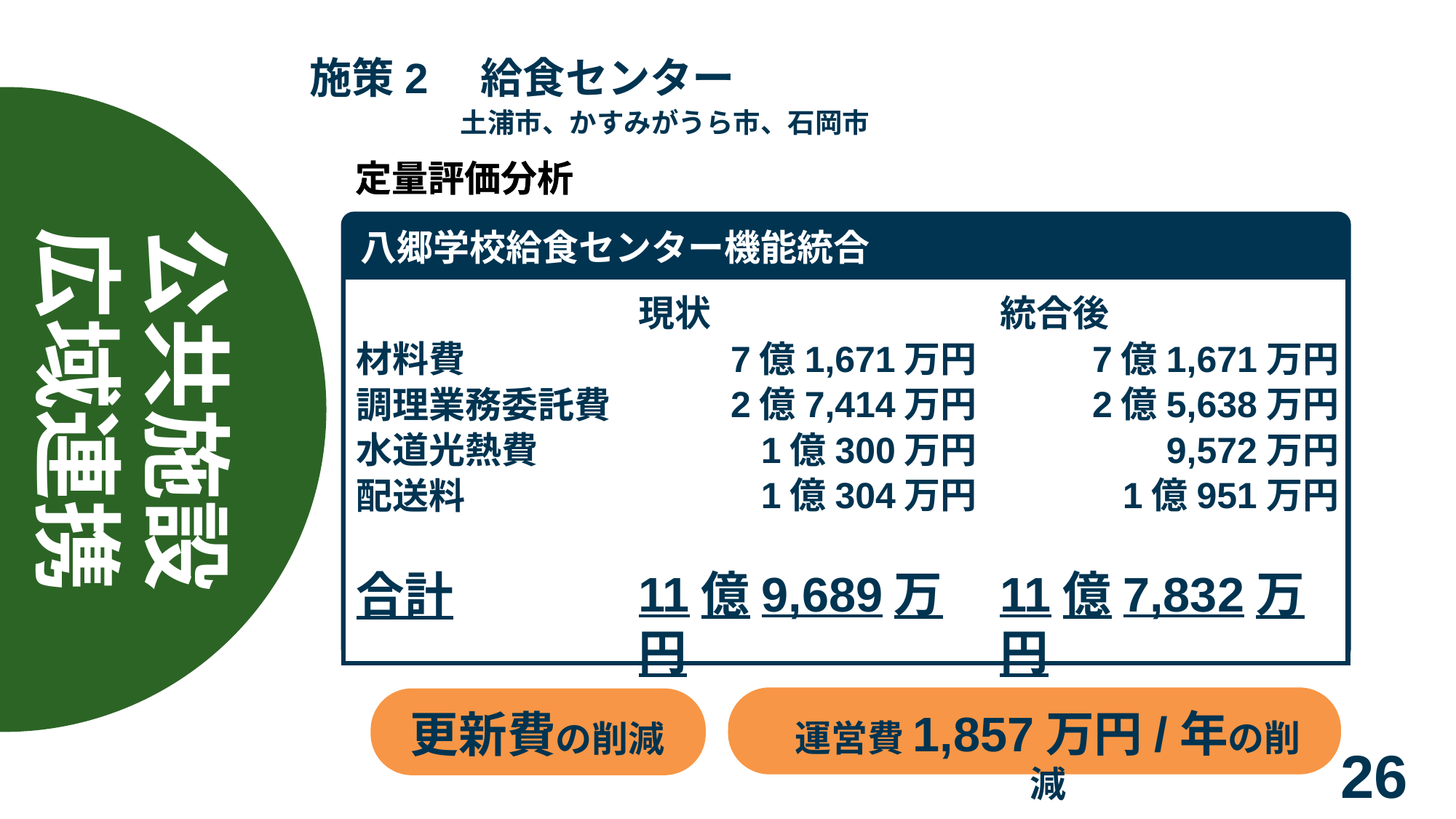

施策2　給食センター

土浦市、かすみがうら市、石岡市
定量評価分析
定量評価分析

八郷学校給食センター機能統合
公共施設
広域連携
統合後
7億1,671万円
2億5,638万円
9,572万円
1億951万円

11億7,832万円

現状
7億1,671万円
2億7,414万円
1億300万円
1億304万円

11億9,689万円

材料費
調理業務委託費
水道光熱費
配送料

合計

運営費1,857万円/年の削減

更新費の削減
26